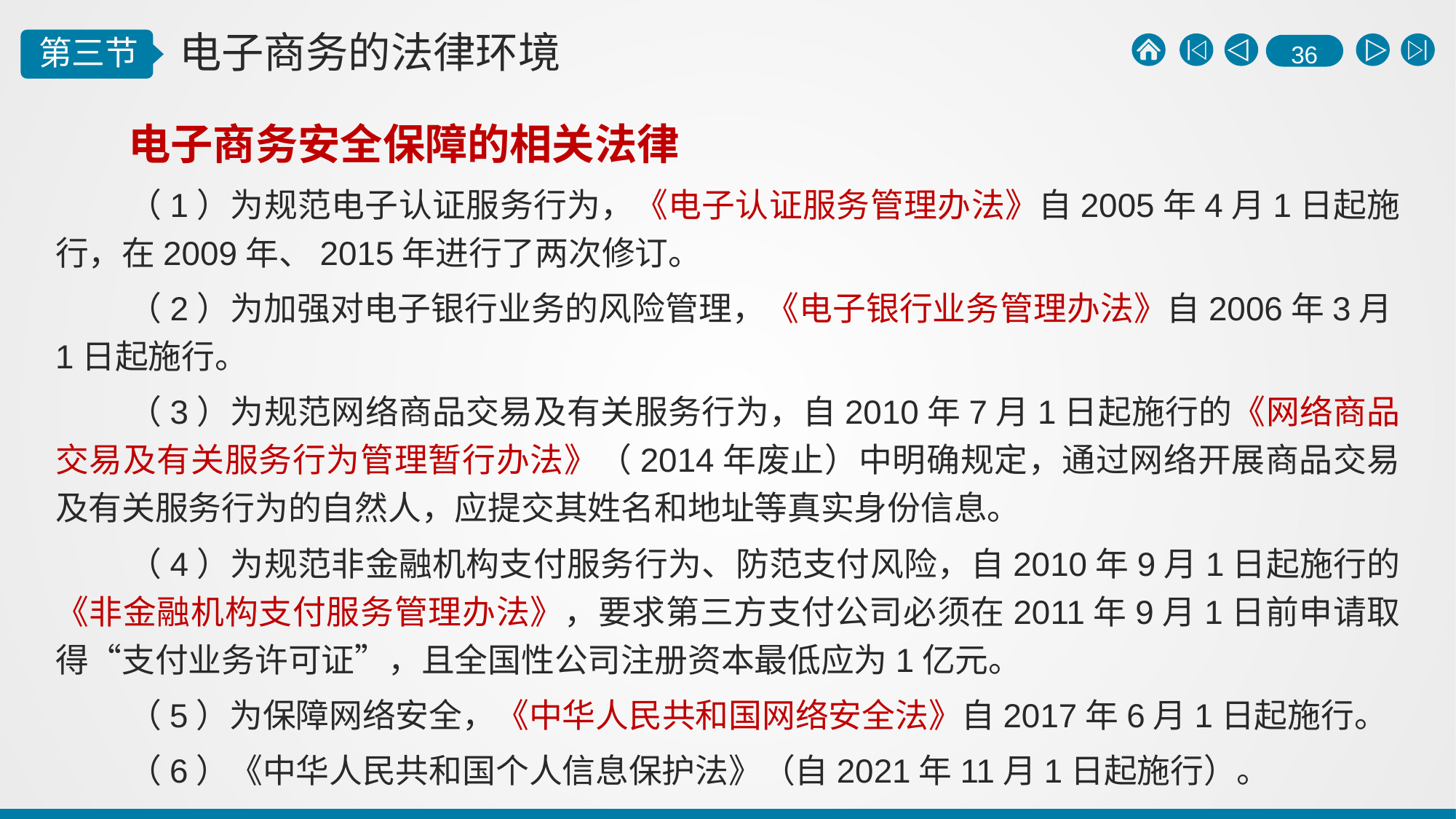

电子商务安全保障的相关法律
（1）为规范电子认证服务行为，《电子认证服务管理办法》自2005年4月1日起施行，在2009年、2015年进行了两次修订。
（2）为加强对电子银行业务的风险管理，《电子银行业务管理办法》自2006年3月1日起施行。
（3）为规范网络商品交易及有关服务行为，自2010年7月1日起施行的《网络商品交易及有关服务行为管理暂行办法》（2014年废止）中明确规定，通过网络开展商品交易及有关服务行为的自然人，应提交其姓名和地址等真实身份信息。
（4）为规范非金融机构支付服务行为、防范支付风险，自2010年9月1日起施行的《非金融机构支付服务管理办法》，要求第三方支付公司必须在2011年9月1日前申请取得“支付业务许可证”，且全国性公司注册资本最低应为1亿元。
（5）为保障网络安全，《中华人民共和国网络安全法》自2017年6月1日起施行。
（6）《中华人民共和国个人信息保护法》（自2021年11月1日起施行）。